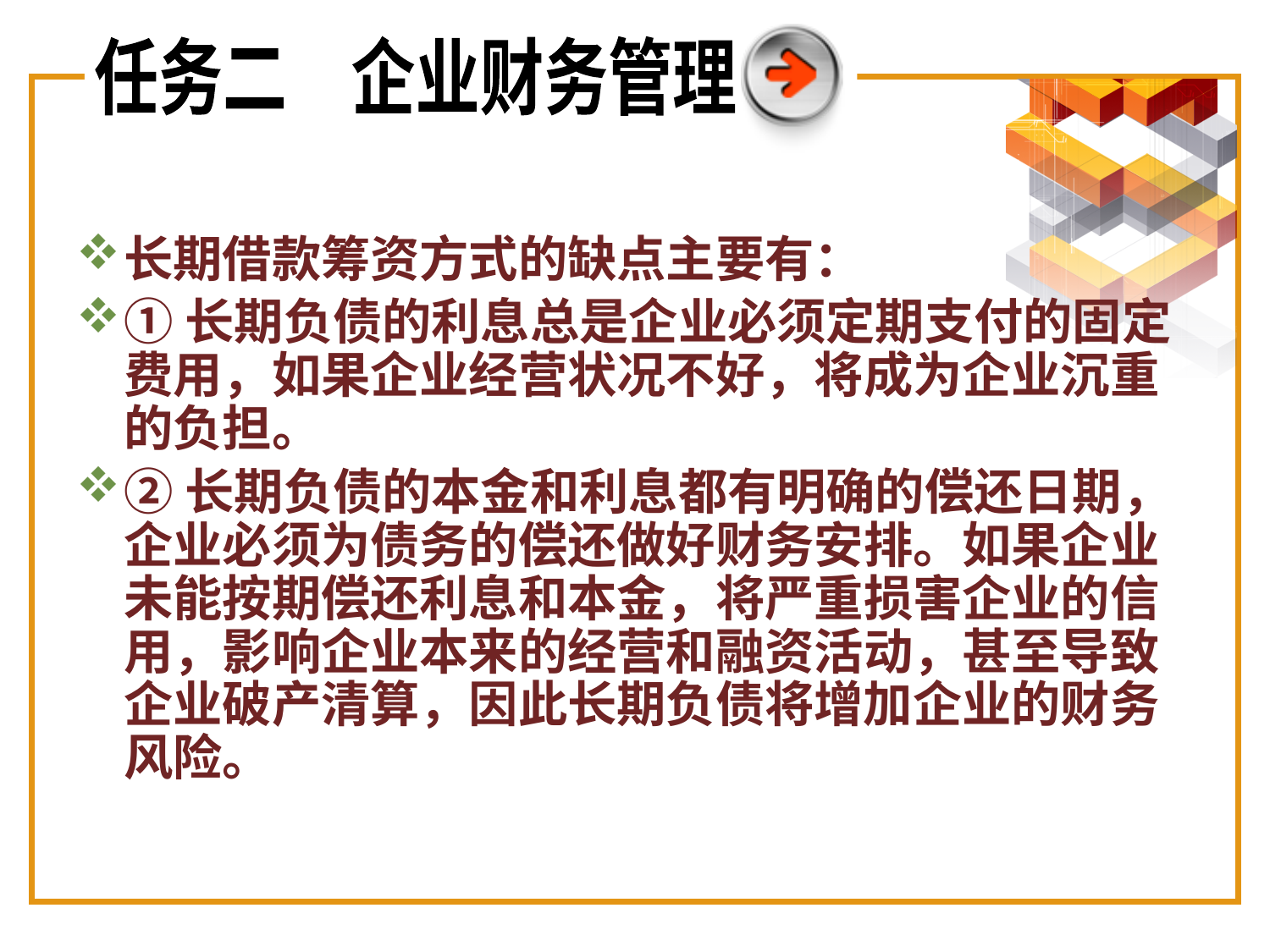

任务二　企业财务管理

长期借款筹资方式的缺点主要有：
①长期负债的利息总是企业必须定期支付的固定费用，如果企业经营状况不好，将成为企业沉重的负担。
②长期负债的本金和利息都有明确的偿还日期，企业必须为债务的偿还做好财务安排。如果企业未能按期偿还利息和本金，将严重损害企业的信用，影响企业本来的经营和融资活动，甚至导致企业破产清算，因此长期负债将增加企业的财务风险。